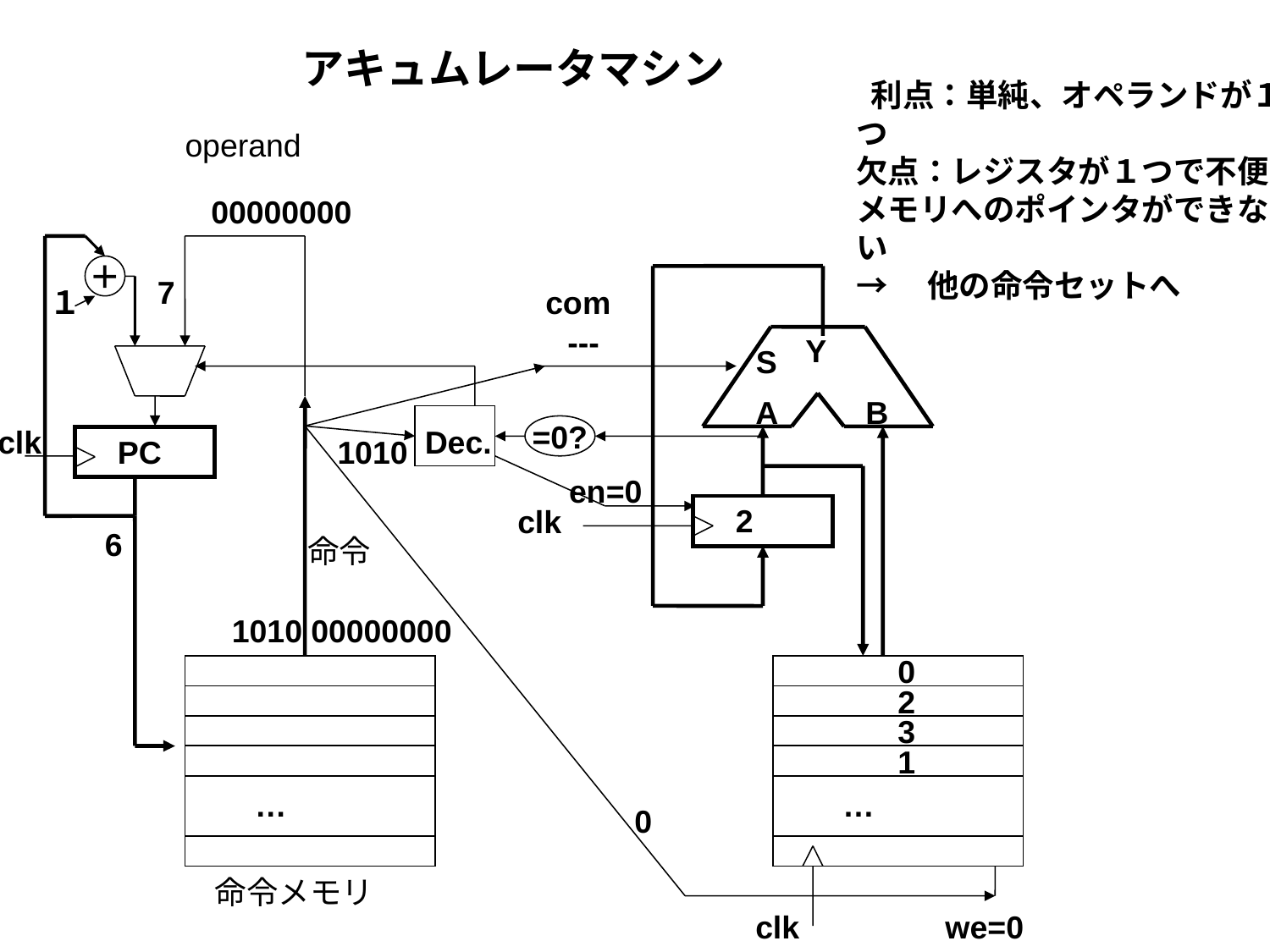

利点：単純、オペランドが１つ
欠点：レジスタが１つで不便
メモリへのポインタができない
→　他の命令セットへ
アキュムレータマシン
operand
00000000

＋
7

com
１

---
Y

S

A
B

=0?
clk
Dec.
PC

1010

en=0

2
clk

6
命令

1010 00000000

0

2

3

1

…
…
0

命令メモリ

clk
we=0